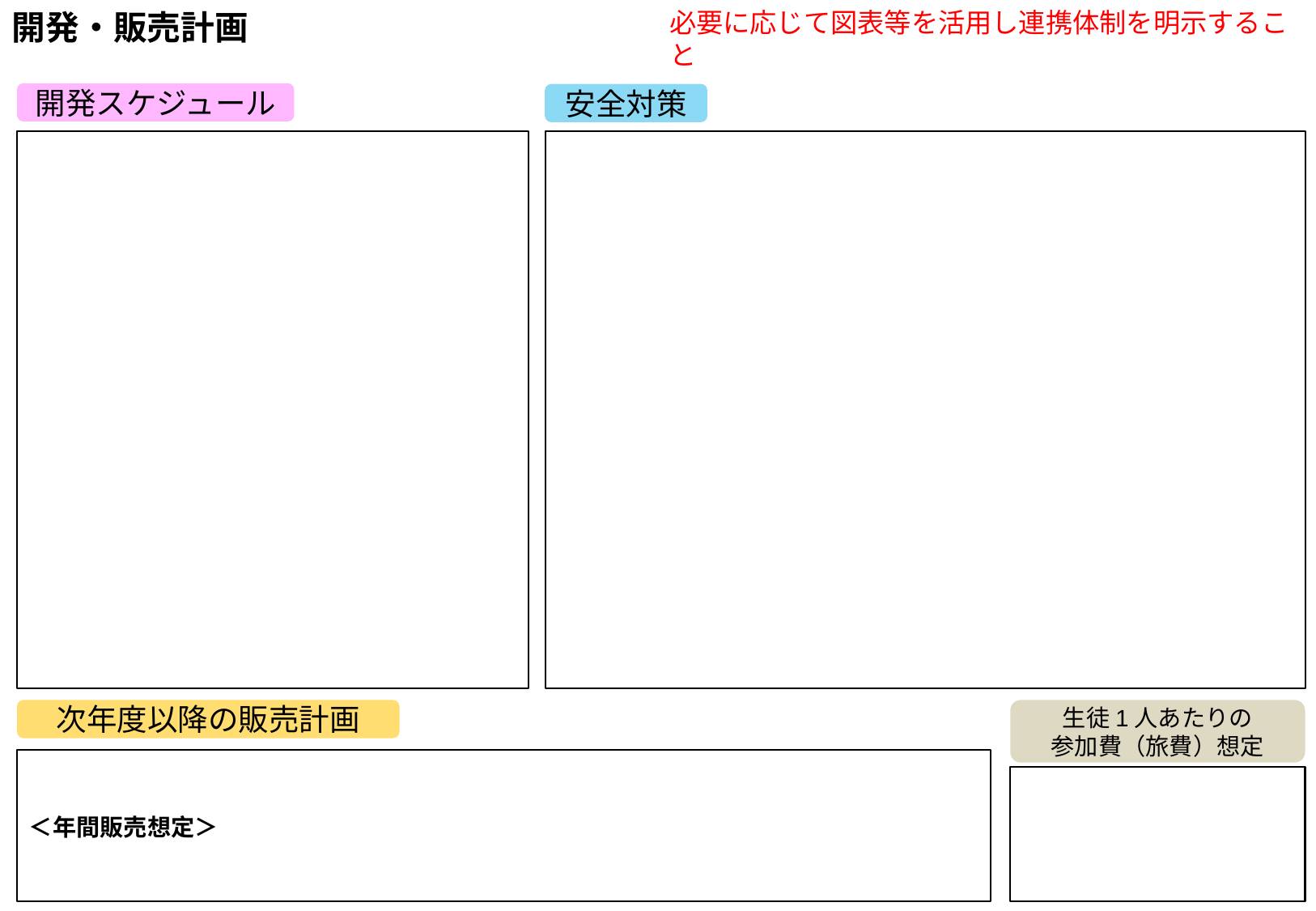

開発・販売計画
必要に応じて図表等を活用し連携体制を明示すること
開発スケジュール
安全対策

次年度以降の販売計画
生徒1人あたりの
参加費（旅費）想定

＜年間販売想定＞